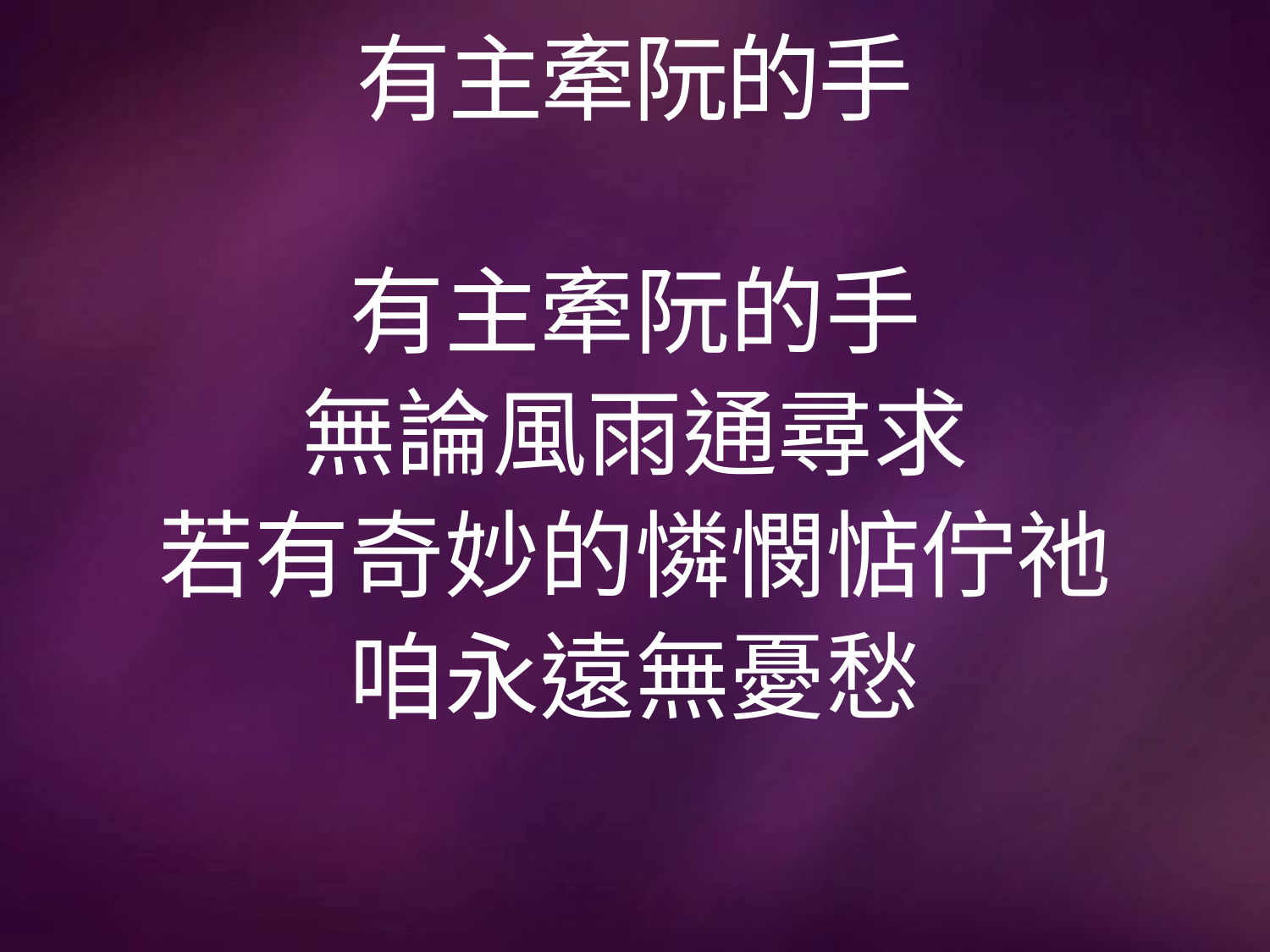

# 有主牽阮的手
有主牽阮的手
無論風雨通尋求
若有奇妙的憐憫惦佇祂
咱永遠無憂愁